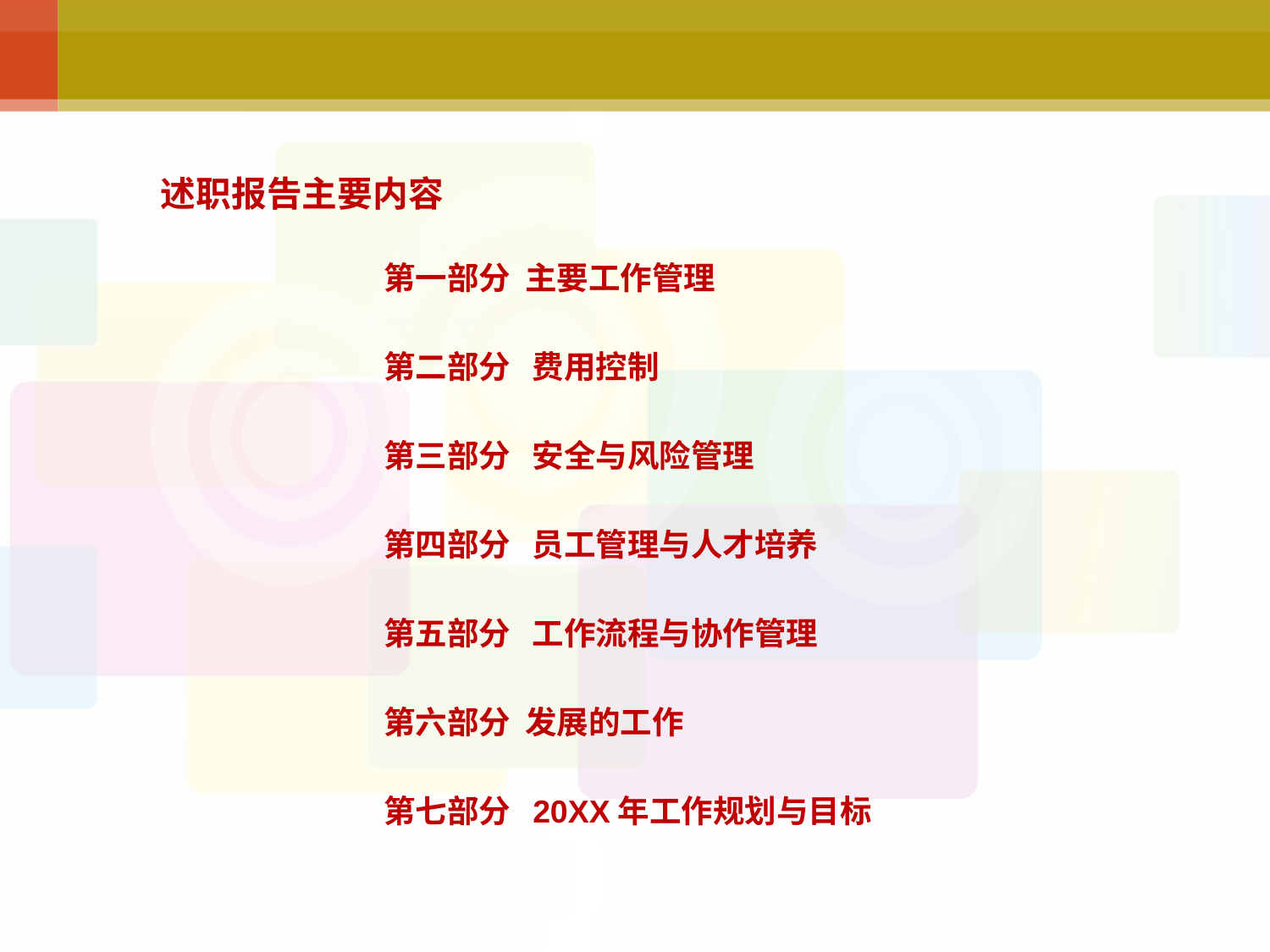

# 述职报告主要内容
第一部分  主要工作管理
第二部分   费用控制
第三部分   安全与风险管理
第四部分   员工管理与人才培养
第五部分   工作流程与协作管理
第六部分  发展的工作
第七部分  20XX年工作规划与目标